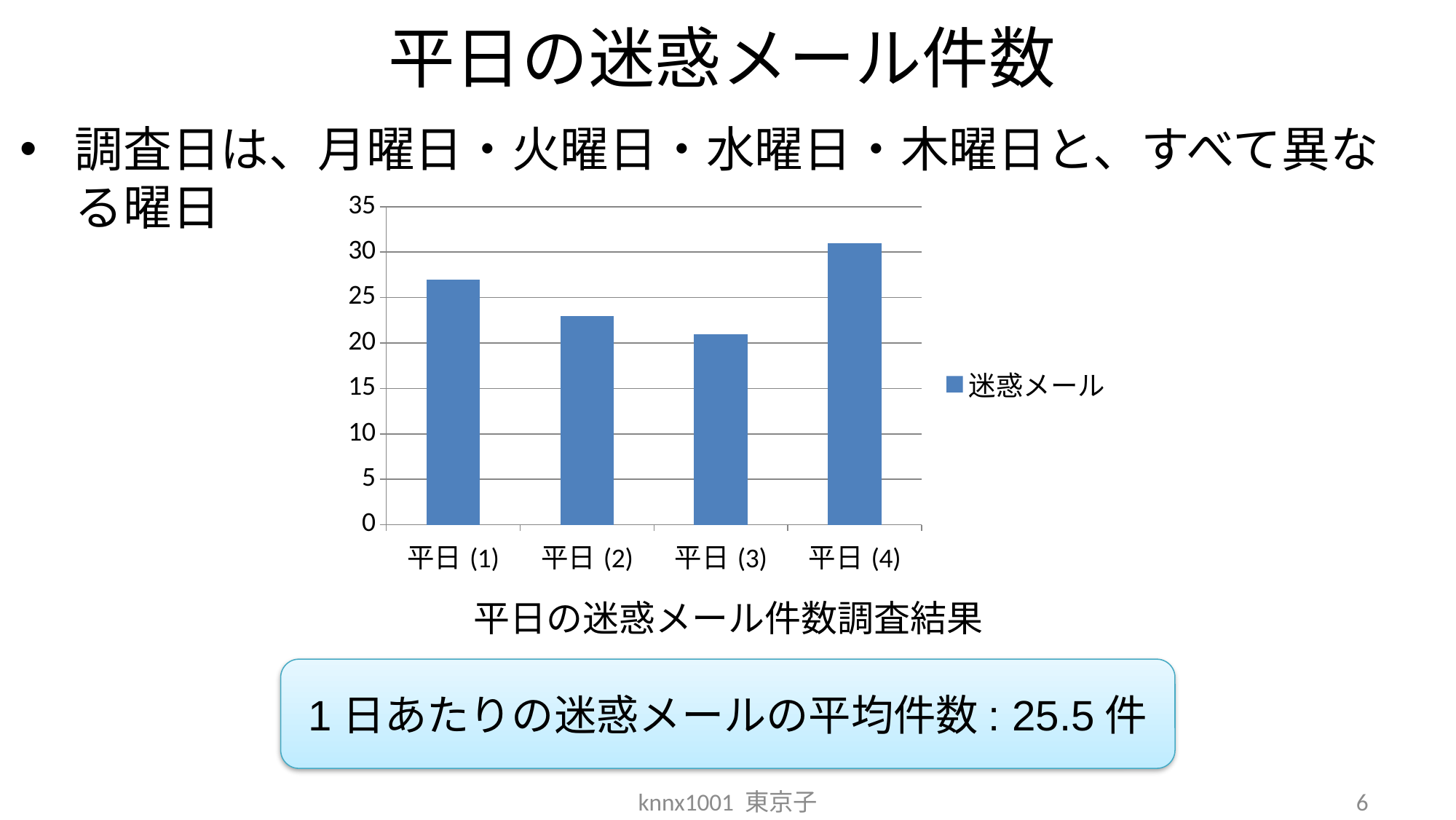

# 平日の迷惑メール件数
調査日は、月曜日・火曜日・水曜日・木曜日と、すべて異なる曜日

### Chart

| Category | 迷惑メール |
|---|---|
| 平日(1) | 27.0 |
| 平日(2) | 23.0 |
| 平日(3) | 21.0 |
| 平日(4) | 31.0 |
平日の迷惑メール件数調査結果
1日あたりの迷惑メールの平均件数: 25.5件
knnx1001 東京子
6